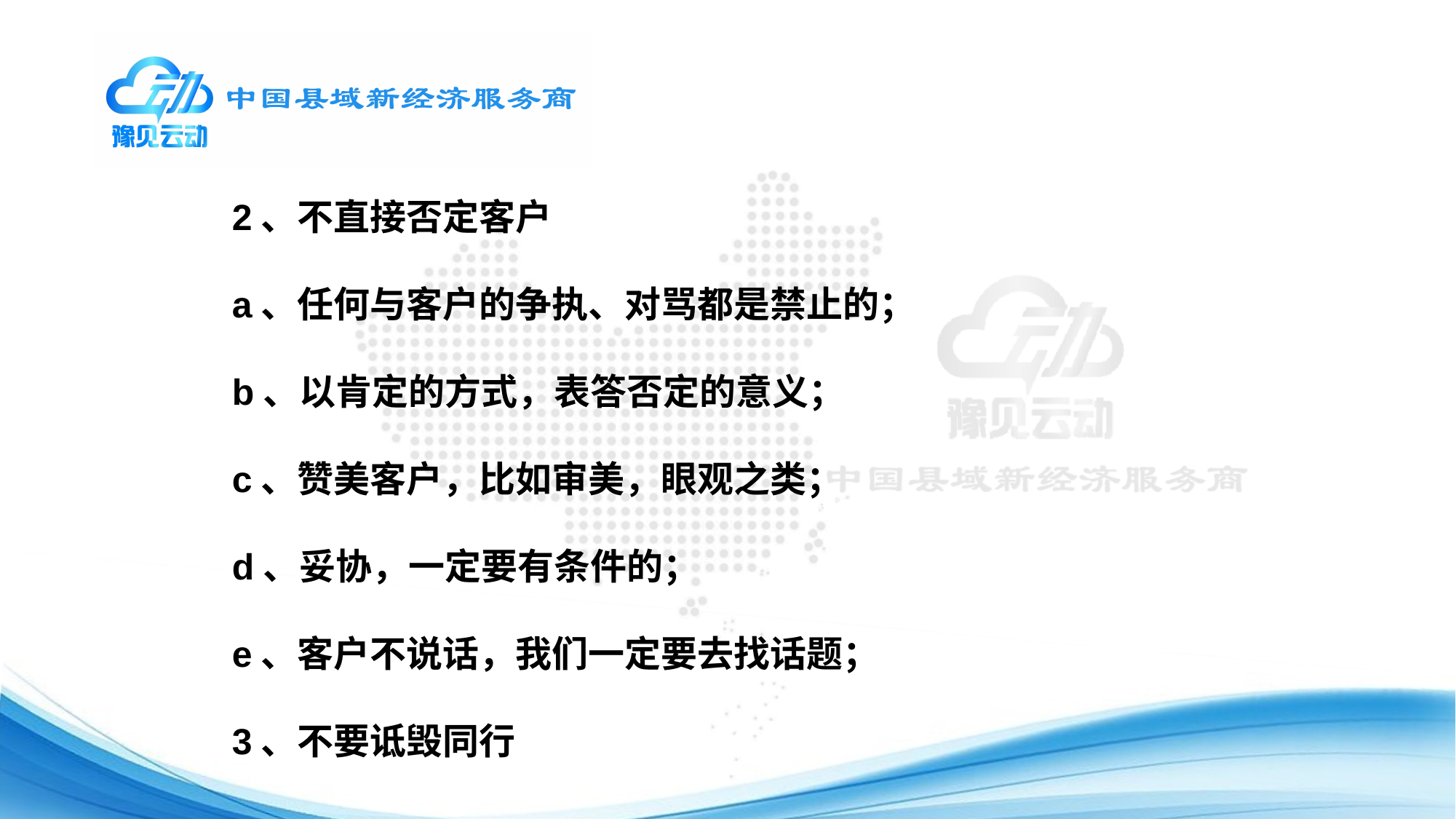

2、不直接否定客户

a、任何与客户的争执、对骂都是禁止的；

b、以肯定的方式，表答否定的意义；

c、赞美客户，比如审美，眼观之类；

d、妥协，一定要有条件的；

e、客户不说话，我们一定要去找话题；

3、不要诋毁同行